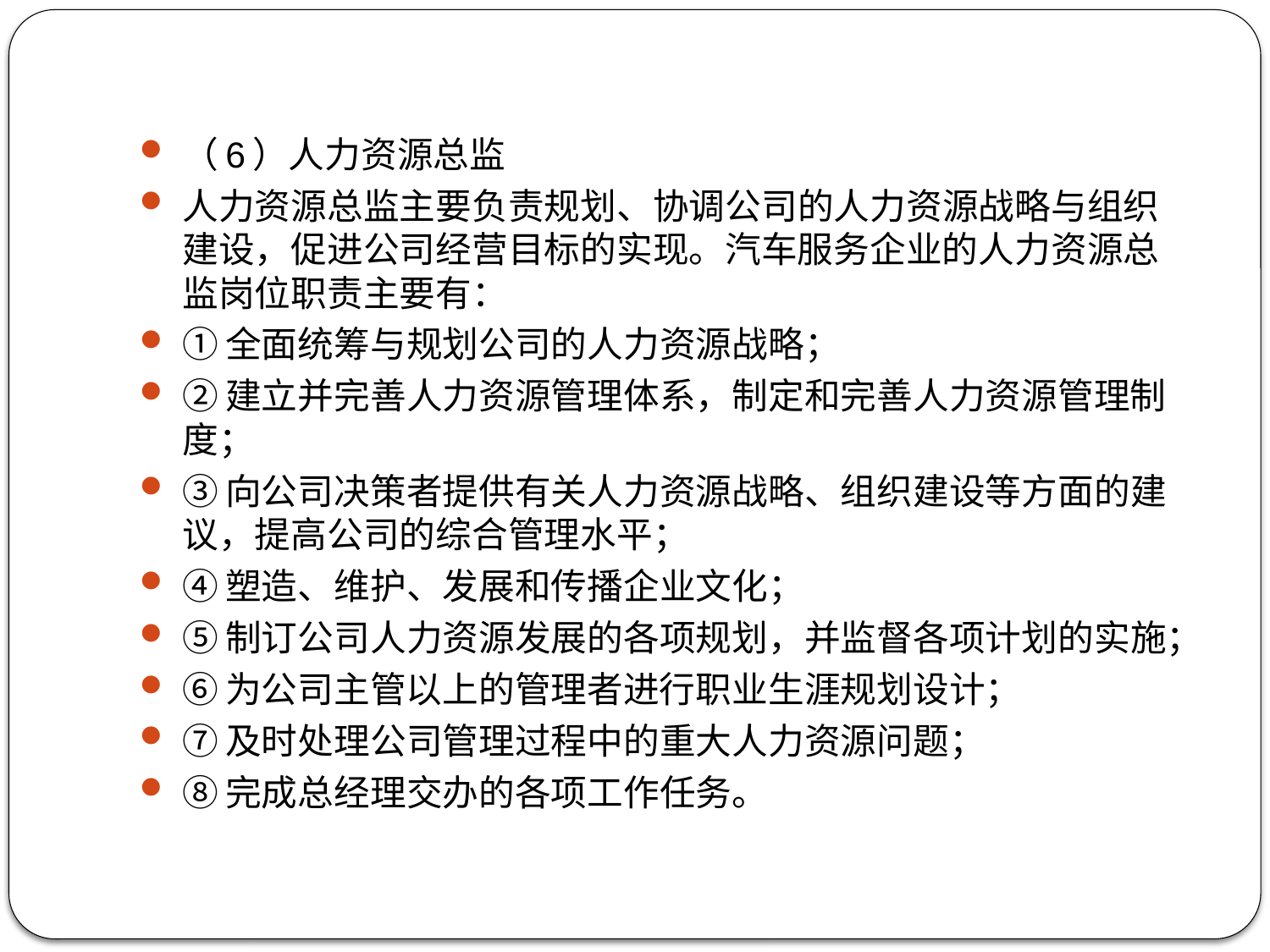

（6）人力资源总监
人力资源总监主要负责规划、协调公司的人力资源战略与组织建设，促进公司经营目标的实现。汽车服务企业的人力资源总监岗位职责主要有：
①全面统筹与规划公司的人力资源战略；
②建立并完善人力资源管理体系，制定和完善人力资源管理制度；
③向公司决策者提供有关人力资源战略、组织建设等方面的建议，提高公司的综合管理水平；
④塑造、维护、发展和传播企业文化；
⑤制订公司人力资源发展的各项规划，并监督各项计划的实施；
⑥为公司主管以上的管理者进行职业生涯规划设计；
⑦及时处理公司管理过程中的重大人力资源问题；
⑧完成总经理交办的各项工作任务。